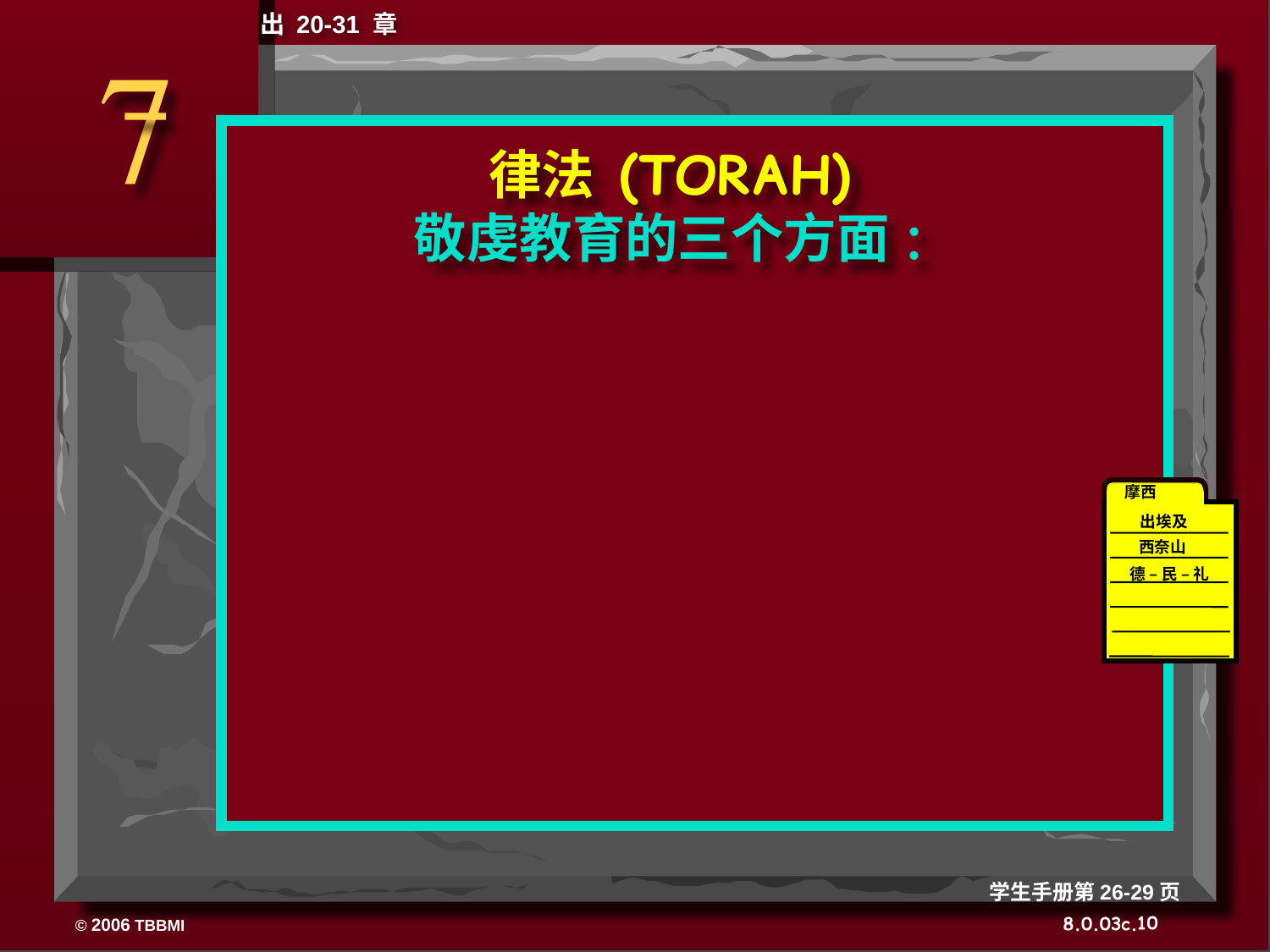

出 20-31 章

7

律法 (TORAH)
敬虔教育的三个方面:

摩西

出埃及

40

西奈山
德 – 民 – 礼
学生手册第26-29页
10